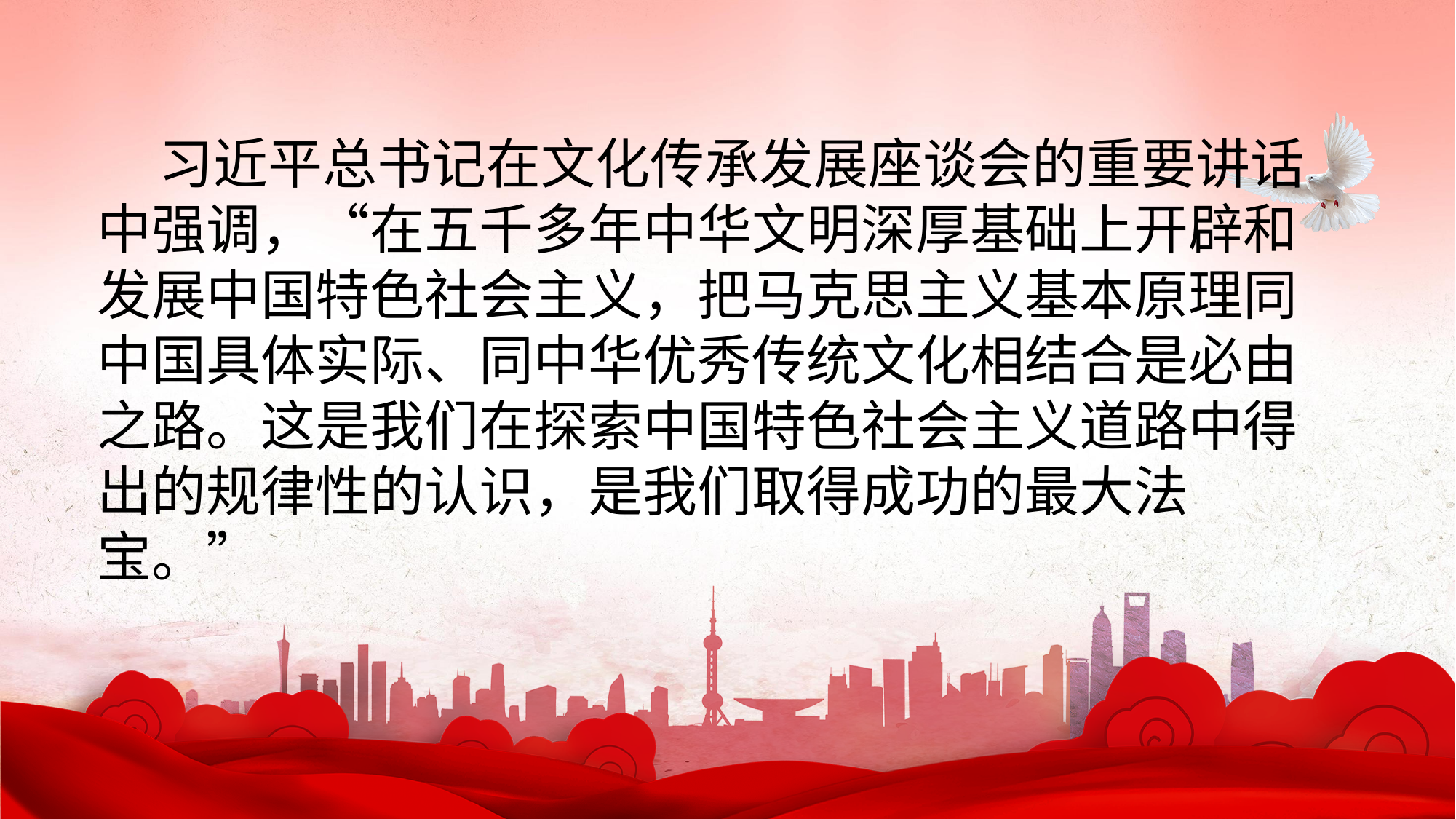

习近平总书记在文化传承发展座谈会的重要讲话中强调，“在五千多年中华文明深厚基础上开辟和发展中国特色社会主义，把马克思主义基本原理同中国具体实际、同中华优秀传统文化相结合是必由之路。这是我们在探索中国特色社会主义道路中得出的规律性的认识，是我们取得成功的最大法宝。”